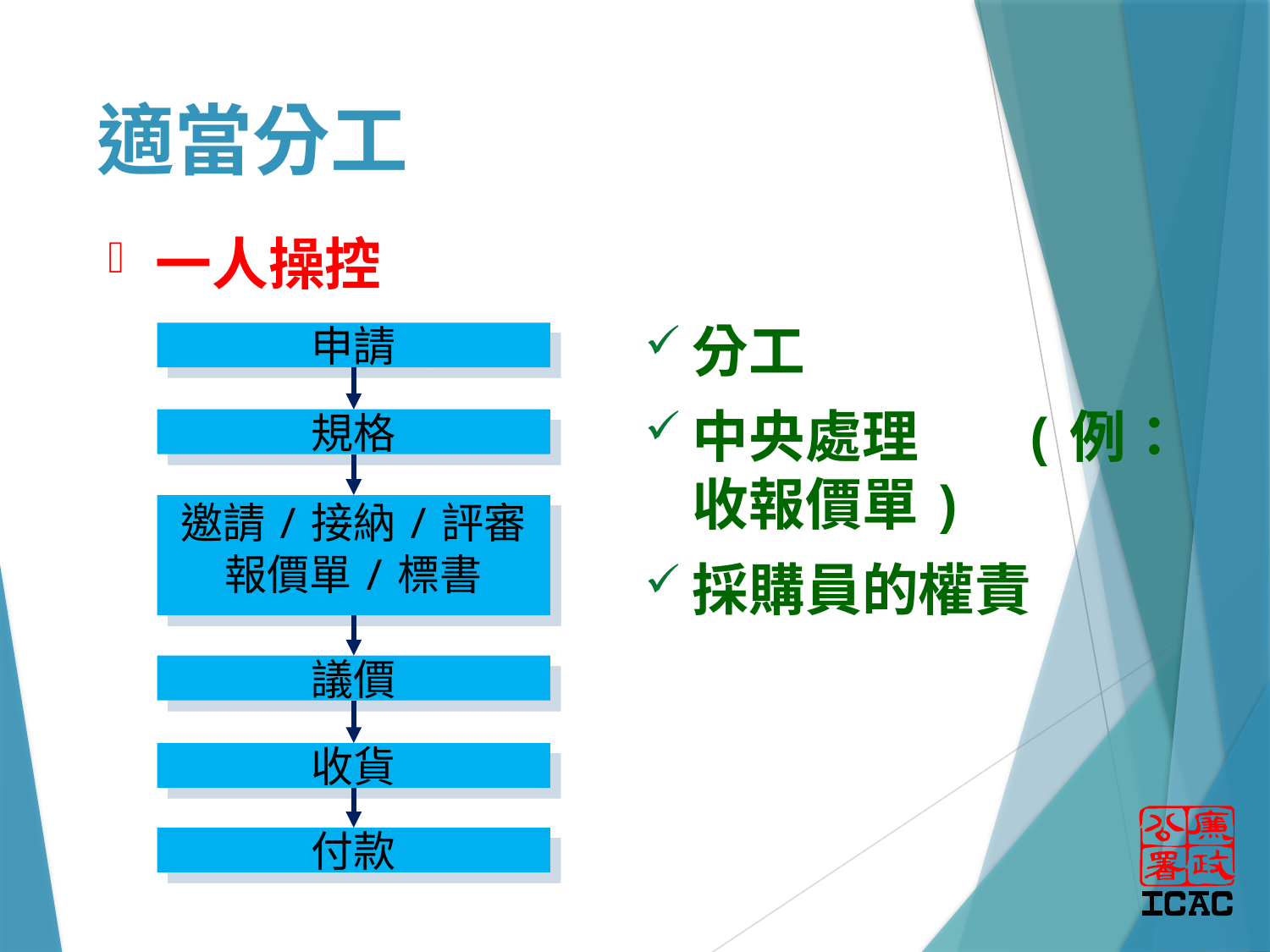

適當分工
適當分工
一人操控
分工
中央處理       (例：收報價單)
採購員的權責
申請
規格
邀請/接納/評審
報價單/標書
議價
收貨
付款